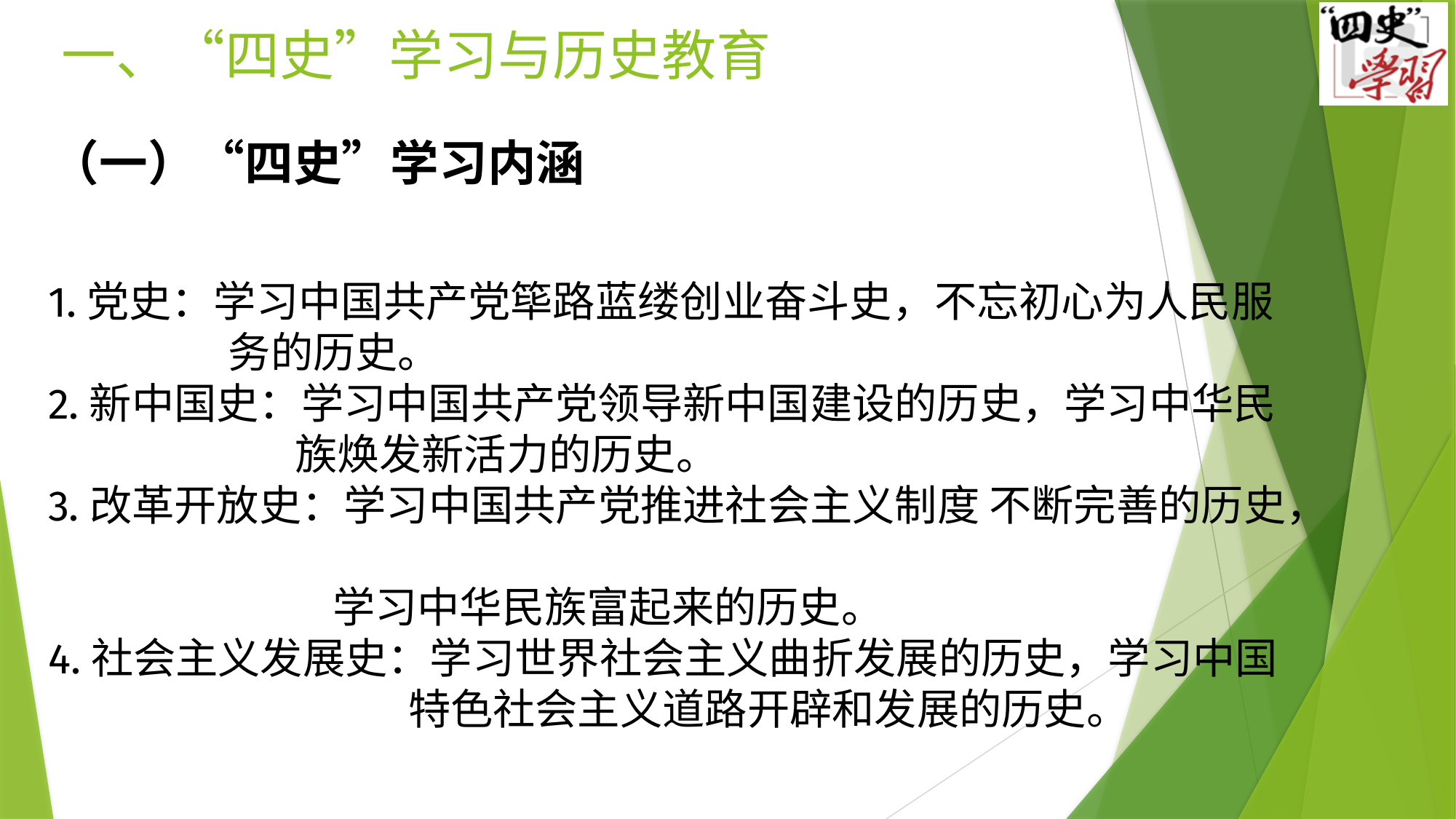

# 一、“四史”学习与历史教育
（一）“四史”学习内涵
1.党史：学习中国共产党筚路蓝缕创业奋斗史，不忘初心为人民服
                  务的历史。
2.新中国史：学习中国共产党领导新中国建设的历史，学习中华民
                         族焕发新活力的历史。
3.改革开放史：学习中国共产党推进社会主义制度 不断完善的历史，
                             学习中华民族富起来的历史。
4.社会主义发展史：学习世界社会主义曲折发展的历史，学习中国
                                     特色社会主义道路开辟和发展的历史。